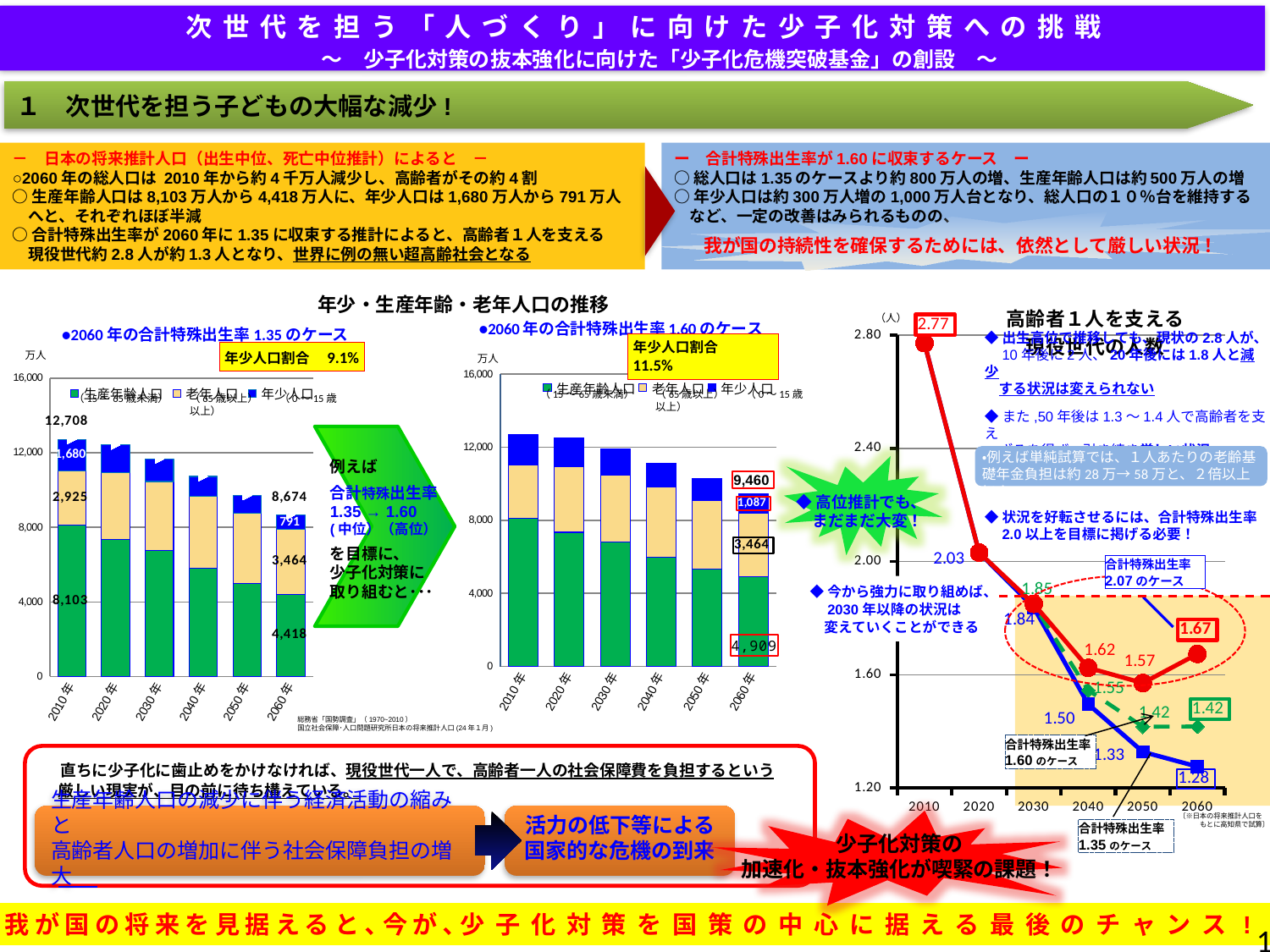

次世代を担う「人づくり」に向けた少子化対策への挑戦
　　～　少子化対策の抜本強化に向けた「少子化危機突破基金」の創設　～
１　次世代を担う子どもの大幅な減少!
－　日本の将来推計人口（出生中位、死亡中位推計）によると　－
○2060年の総人口は 2010年から約4千万人減少し、高齢者がその約4割
○生産年齢人口は8,103万人から4,418万人に、年少人口は1,680万人から791万人
　へと、それぞれほぼ半減
○合計特殊出生率が2060年に1.35に収束する推計によると、高齢者１人を支える
　現役世代約2.8人が約1.3人となり、世界に例の無い超高齢社会となる
ー　合計特殊出生率が1.60に収束するケース　ー
○総人口は1.35のケースより約800万人の増、生産年齢人口は約500万人の増
○年少人口は約300万人増の1,000万人台となり、総人口の１０％台を維持する
　など、一定の改善はみられるものの、

　我が国の持続性を確保するためには、依然として厳しい状況！

### Chart: 高齢者１人を支える
現役世代の人数

| Category | 中位推計 | 高位推計 | 2.07 |
|---|---|---|---|
| 2010 | 2.7721966383758585 | 2.7721966383758603 | 2.7721966383758607 |
| 2020 | 2.0321269321470132 | 2.0321269321470132 | 2.0321269321470132 |
| 2030 | 1.8380220030482108 | 1.8473436561463459 | 1.8506672746845303 |
| 2040 | 1.496090151892411 | 1.5453301574795348 | 1.6246870193256309 |
| 2050 | 1.3274640206872979 | 1.4165982671049182 | 1.5709178991633062 |
| 2060 | 1.2754113501042648 | 1.4171613421039646 | 1.673659575489768 |
年少・生産年齢・老年人口の推移

### Chart

| Category | 生産年齢人口 | 老年人口 | 年少人口 | 計 |  |
|---|---|---|---|---|---|
| 2010年 | 8103.18 | 2924.568499999965 | 1680.3443999999836 | 12708.0929 | 12708.0929 |
| 2020年 | 7340.8 | 3612.4 | 1456.8 | 12410.0 | 12410.0 |
| 2030年 | 6773.0 | 3684.9 | 1203.9 | 11661.8 | 11661.8 |
| 2040年 | 5786.6 | 3867.8 | 1073.2 | 10727.6 | 10727.6 |
| 2050年 | 5001.3 | 3767.6 | 938.7 | 9707.6 | 9707.6 |
| 2060年 | 4418.3 | 3464.2 | 791.2 | 8673.7 | 8673.7 |

### Chart

| Category | 生産年齢人口 | 老年人口 | 年少人口 | 計 |  |
|---|---|---|---|---|---|
| 2010年 | 8103.18 | 2924.568499999965 | 1680.3443999999836 | 12708.0929 | 12708.0929 |
| 2020年 | 7340.815500000002 | 3612.3803999999996 | 1566.3617 | 12519.557599999873 | 12519.557599999873 |
| 2030年 | 6807.3243 | 3684.9258 | 1432.025500000001 | 11924.2756 | 11924.2756 |
| 2040年 | 5977.0439 | 3867.810300000033 | 1285.1439999999998 | 11129.9982 | 11129.9982 |
| 2050年 | 5337.130300000001 | 3767.5679999999998 | 1186.8217 | 10291.52 | 10291.52 |
| 2060年 | 4909.317 | 3464.1906000000004 | 1086.5301 | 9460.0377 | 9460.0377 |
◆出生高位で推移しても、現状の2.8人が、
　10年後に2人、20年後には1.8人と減少
　する状況は変えられない

◆また,50年後は1.3～1.4人で高齢者を支え
　ざるを得ず、引き続き厳しい状況

◆状況を好転させるには、合計特殊出生率
　2.0以上を目標に掲げる必要！
●2060年の合計特殊出生率1.35のケース
年少人口割合　11.5%
年少人口割合　9.1%
万人
万人
（15～65歳未満）　　（65歳以上）　　（0～15歳以上）
（15～65歳未満）　　（65歳以上）　　（0～15歳以上）

・例えば単純試算では、１人あたりの老齢基礎年金負担は約28万→58万と、２倍以上に！
例えば

合計特殊出生率
1.35 → 1.60
(中位）（高位）

を目標に、
少子化対策に
取り組むと･･･

◆高位推計でも、
　まだまだ大変！
合計特殊出生率
2.07のケース
◆今から強力に取り組めば、
　2030年以降の状況は
　変えていくことができる

総務省「国勢調査」（1970~2010）
国立社会保障･人口問題研究所日本の将来推計人口(24年１月)
合計特殊出生率
1.60のケース

   直ちに少子化に歯止めをかけなければ、現役世代一人で、高齢者一人の社会保障費を負担するという
　厳しい現実が、目の前に待ち構えている。

〔※日本の将来推計人口を
　　　もとに高知県で試算〕
生産年齢人口の減少に伴う経済活動の縮みと
高齢者人口の増加に伴う社会保障負担の増大

活力の低下等による
国家的な危機の到来

少子化対策の
加速化・抜本強化が喫緊の課題！
合計特殊出生率
1.35のケース
我が国の将来を見据えると､今が､少子化対策を国策の中心に据える最後のチャンス!
1